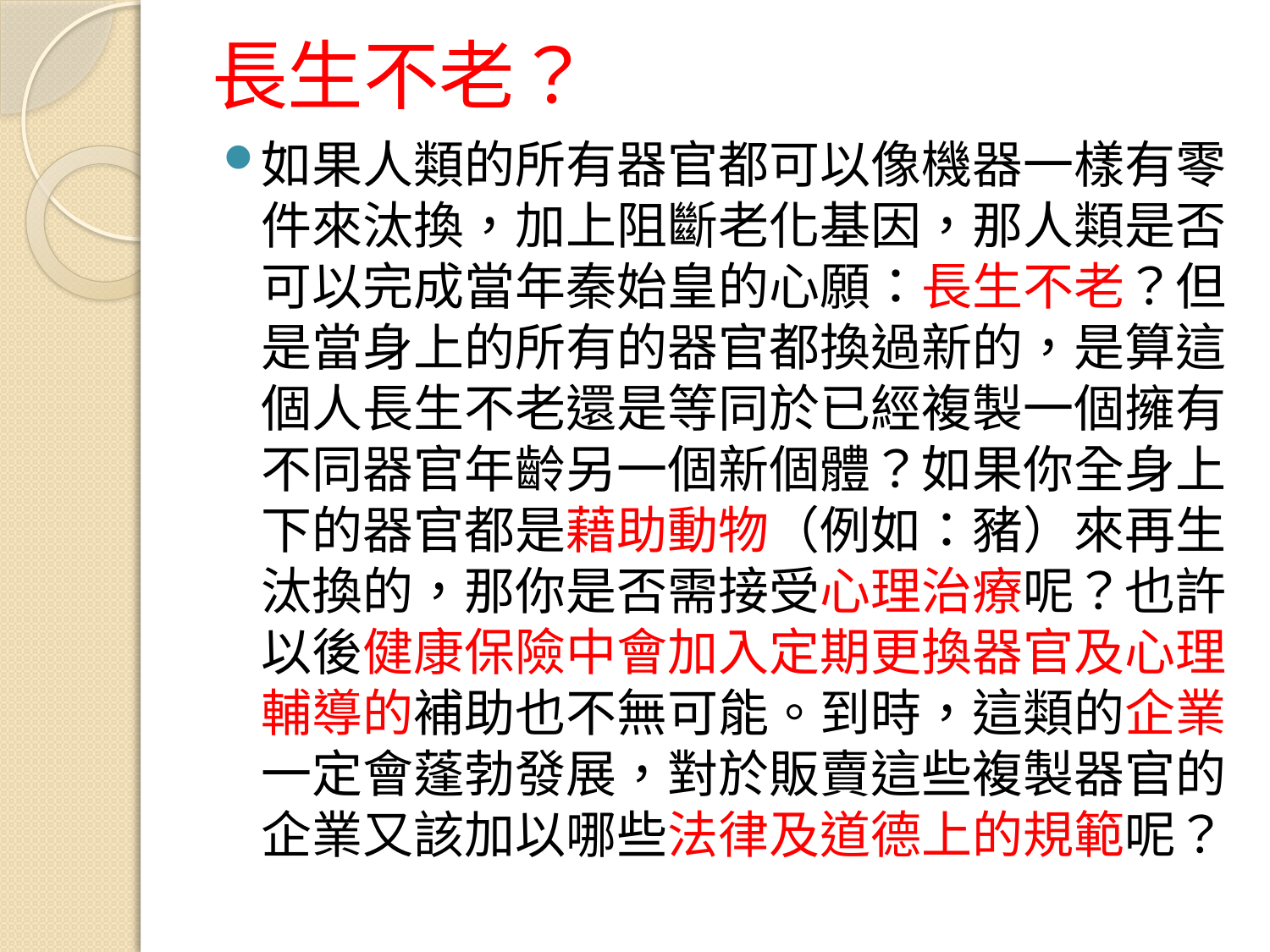

# 長生不老？
如果人類的所有器官都可以像機器一樣有零件來汰換，加上阻斷老化基因，那人類是否可以完成當年秦始皇的心願：長生不老？但是當身上的所有的器官都換過新的，是算這個人長生不老還是等同於已經複製一個擁有不同器官年齡另一個新個體？如果你全身上下的器官都是藉助動物（例如：豬）來再生汰換的，那你是否需接受心理治療呢？也許以後健康保險中會加入定期更換器官及心理輔導的補助也不無可能。到時，這類的企業一定會蓬勃發展，對於販賣這些複製器官的企業又該加以哪些法律及道德上的規範呢？